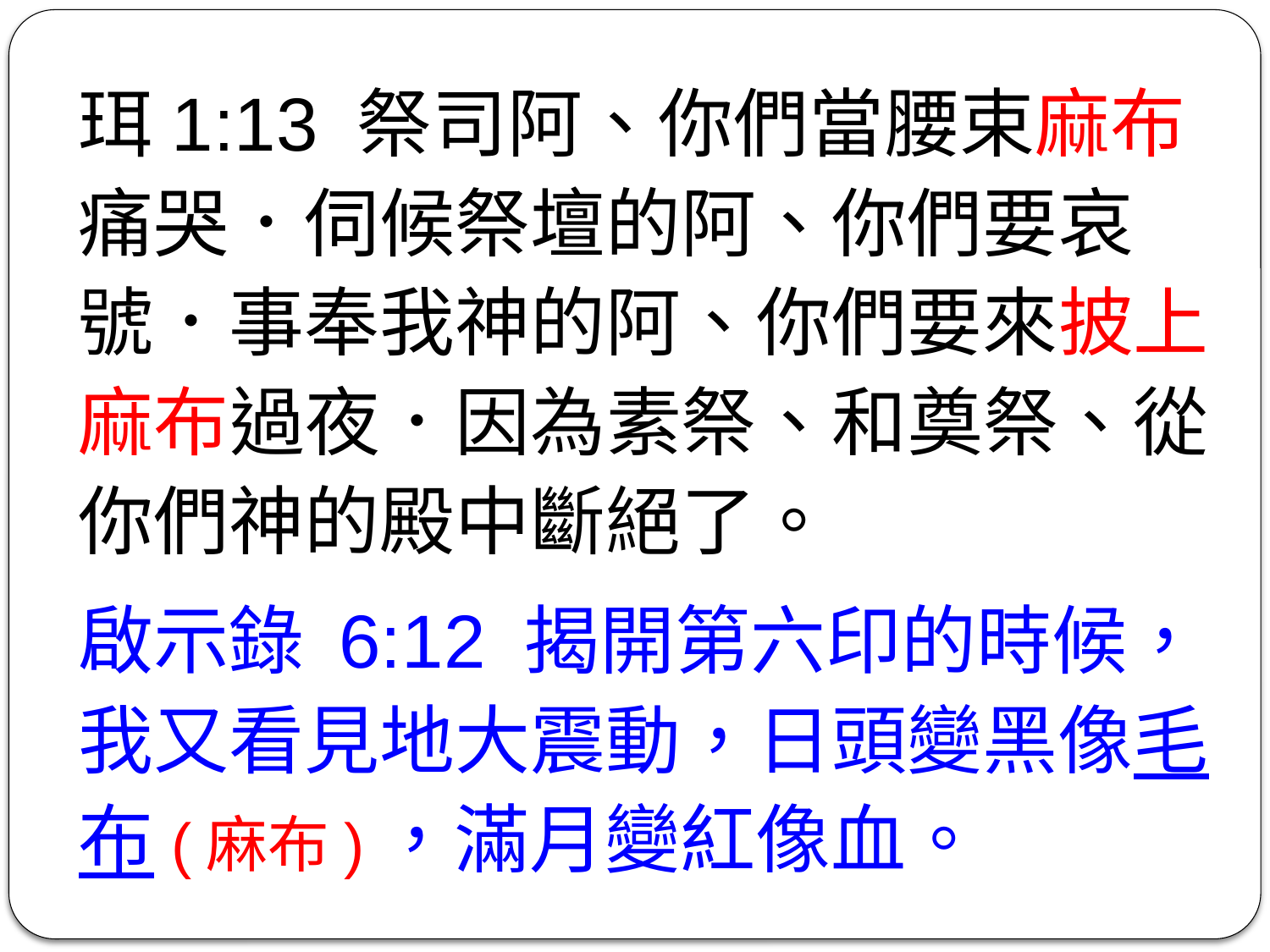

珥1:13 祭司阿、你們當腰束麻布痛哭．伺候祭壇的阿、你們要哀號．事奉我神的阿、你們要來披上麻布過夜．因為素祭、和奠祭、從你們神的殿中斷絕了。
啟示錄 6:12 揭開第六印的時候，我又看見地大震動，日頭變黑像毛布(麻布)，滿月變紅像血。